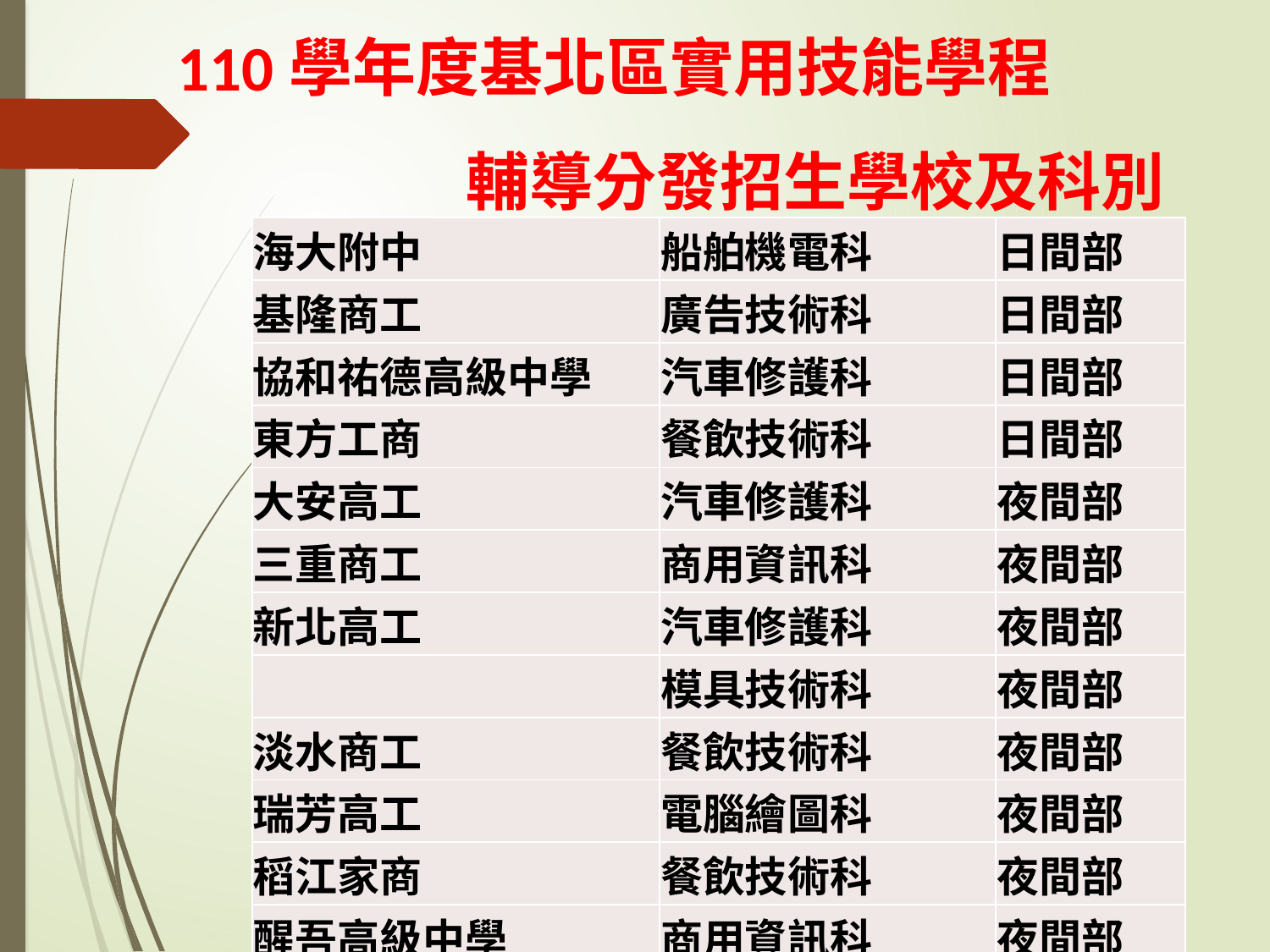

110學年度基北區實用技能學程
輔導分發招生學校及科別
#
| 海大附中 | 船舶機電科 | 日間部 |
| --- | --- | --- |
| 基隆商工 | 廣告技術科 | 日間部 |
| 協和祐德高級中學 | 汽車修護科 | 日間部 |
| 東方工商 | 餐飲技術科 | 日間部 |
| 大安高工 | 汽車修護科 | 夜間部 |
| 三重商工 | 商用資訊科 | 夜間部 |
| 新北高工 | 汽車修護科 | 夜間部 |
|  | 模具技術科 | 夜間部 |
| 淡水商工 | 餐飲技術科 | 夜間部 |
| 瑞芳高工 | 電腦繪圖科 | 夜間部 |
| 稻江家商 | 餐飲技術科 | 夜間部 |
| 醒吾高級中學 | 商用資訊科 | 夜間部 |
|  | 美顏技術科 | 夜間部 |
|  | 旅遊事務科 | 夜間部 |